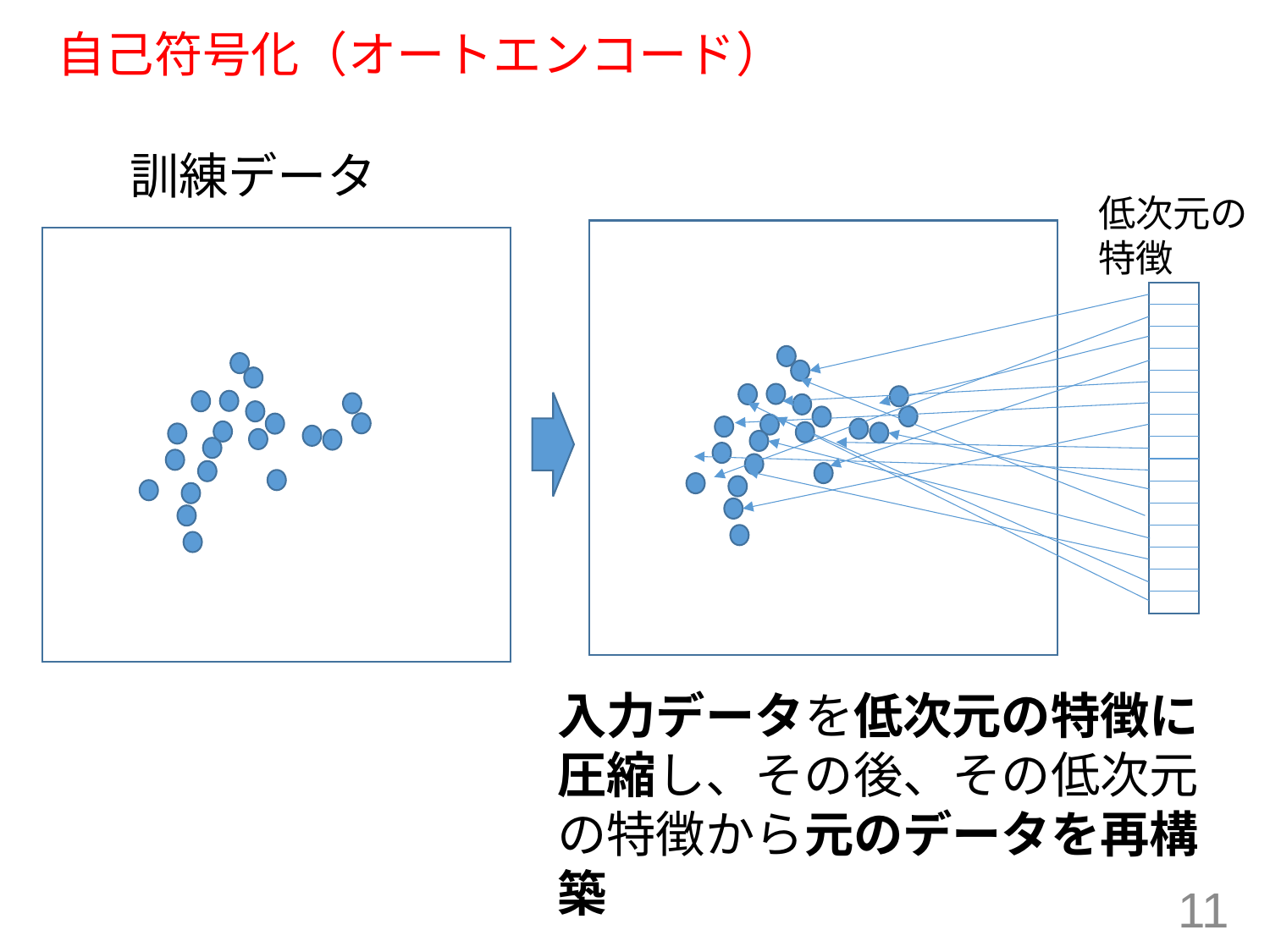

# 自己符号化（オートエンコード）
訓練データ
低次元の特徴

入力データを低次元の特徴に圧縮し、その後、その低次元の特徴から元のデータを再構築
11